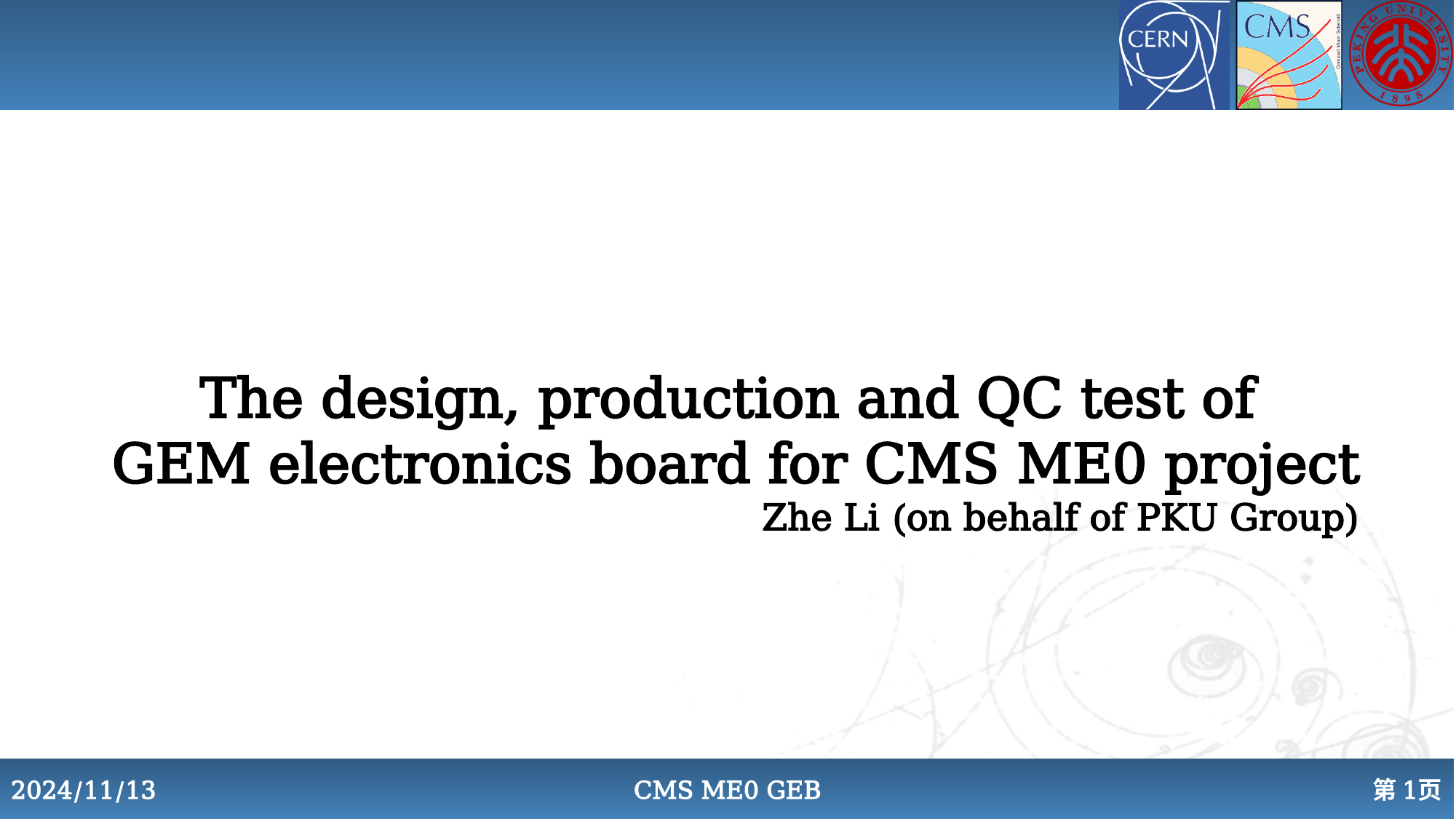

The design, production and QC test of
 GEM electronics board for CMS ME0 project
Zhe Li (on behalf of PKU Group)
2024/11/13
CMS ME0 GEB
第1页